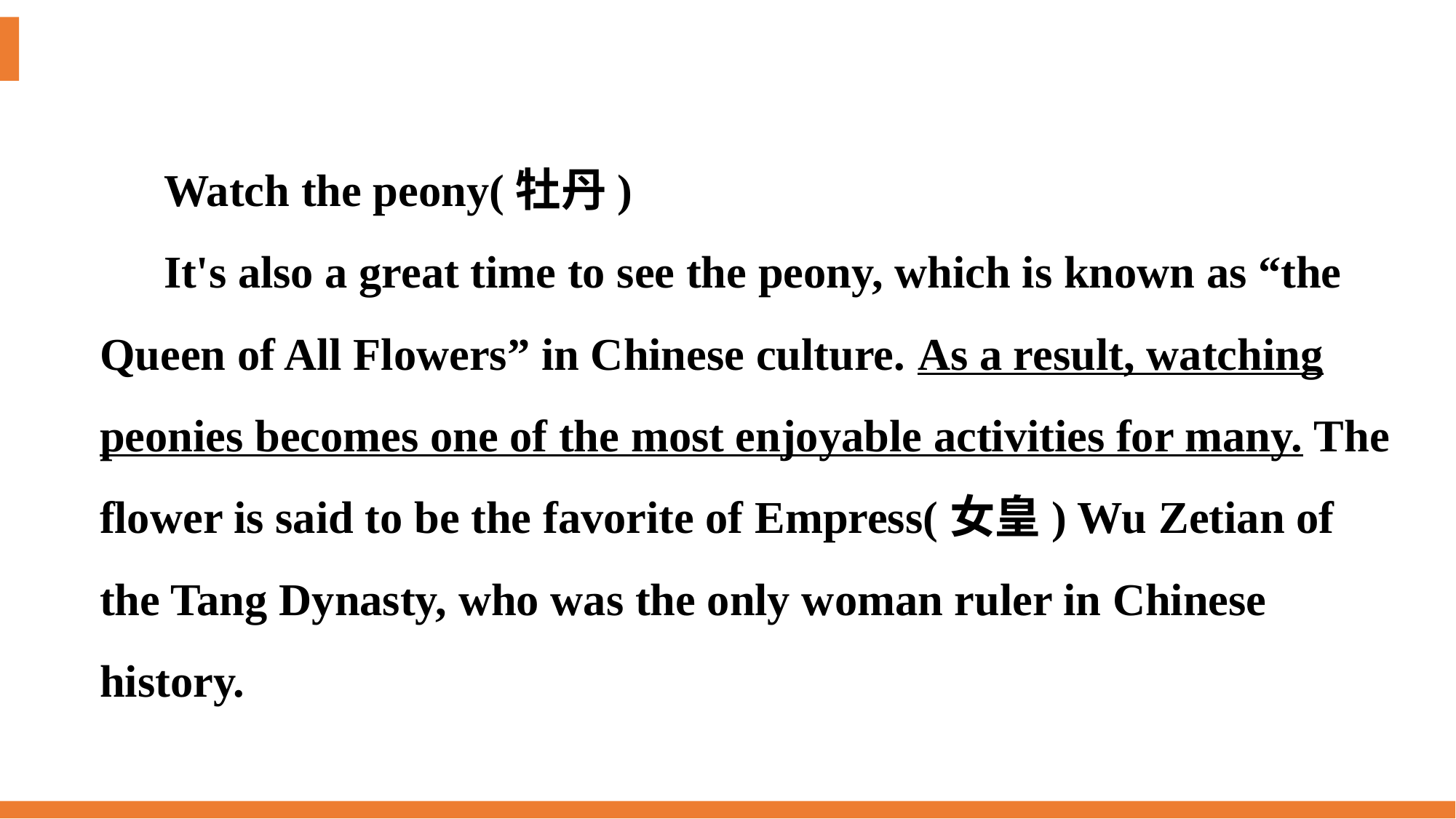

Watch the peony(牡丹)
It's also a great time to see the peony, which is known as “the Queen of All Flowers” in Chinese culture. As a result, watching peonies becomes one of the most enjoyable activities for many. The flower is said to be the favorite of Empress(女皇) Wu Zetian of the Tang Dynasty, who was the only woman ruler in Chinese history.